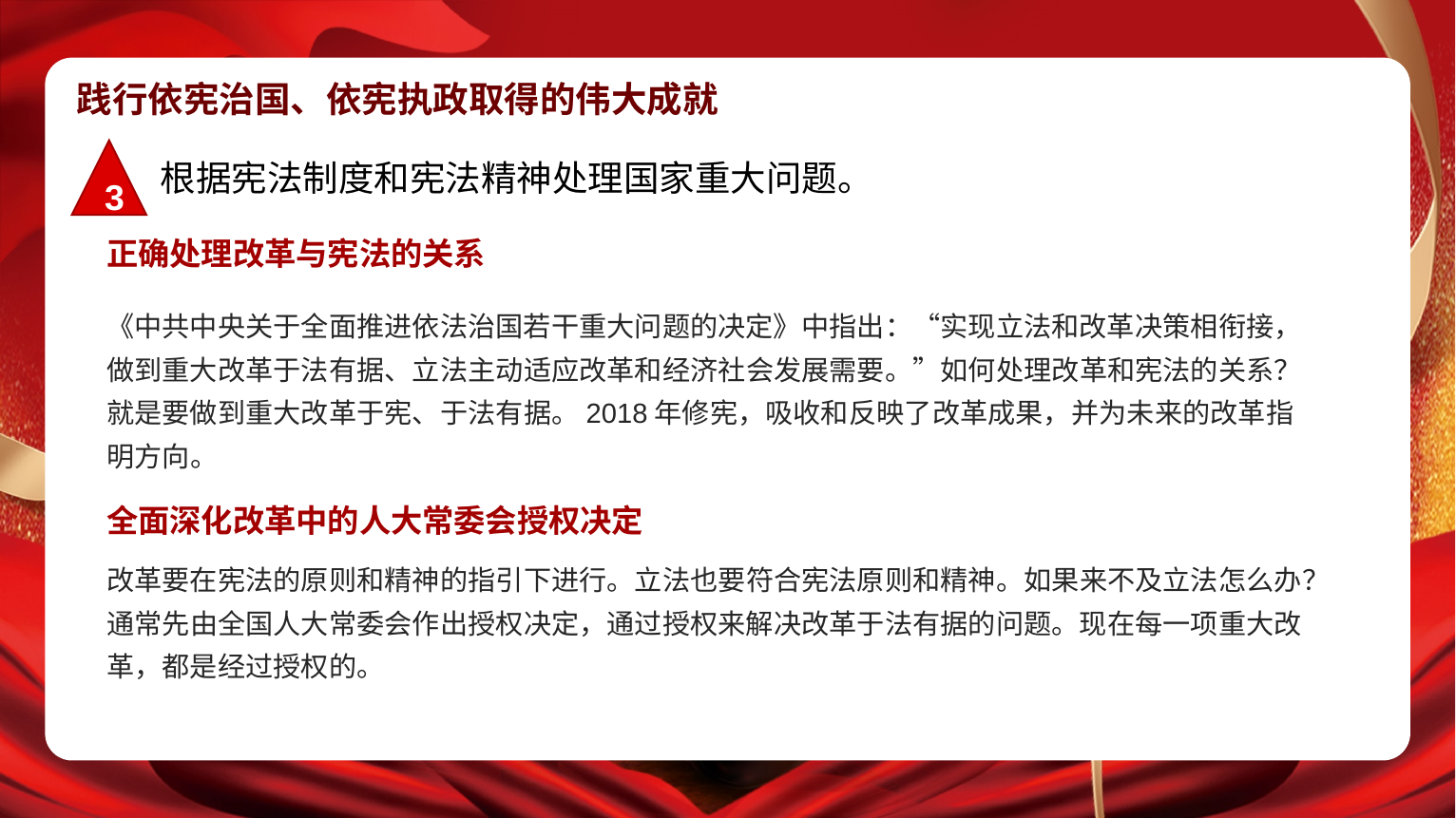

践行依宪治国、依宪执政取得的伟大成就
3
根据宪法制度和宪法精神处理国家重大问题。
正确处理改革与宪法的关系
《中共中央关于全面推进依法治国若干重大问题的决定》中指出：“实现立法和改革决策相衔接，做到重大改革于法有据、立法主动适应改革和经济社会发展需要。”如何处理改革和宪法的关系？就是要做到重大改革于宪、于法有据。2018年修宪，吸收和反映了改革成果，并为未来的改革指明方向。
全面深化改革中的人大常委会授权决定
改革要在宪法的原则和精神的指引下进行。立法也要符合宪法原则和精神。如果来不及立法怎么办？通常先由全国人大常委会作出授权决定，通过授权来解决改革于法有据的问题。现在每一项重大改革，都是经过授权的。